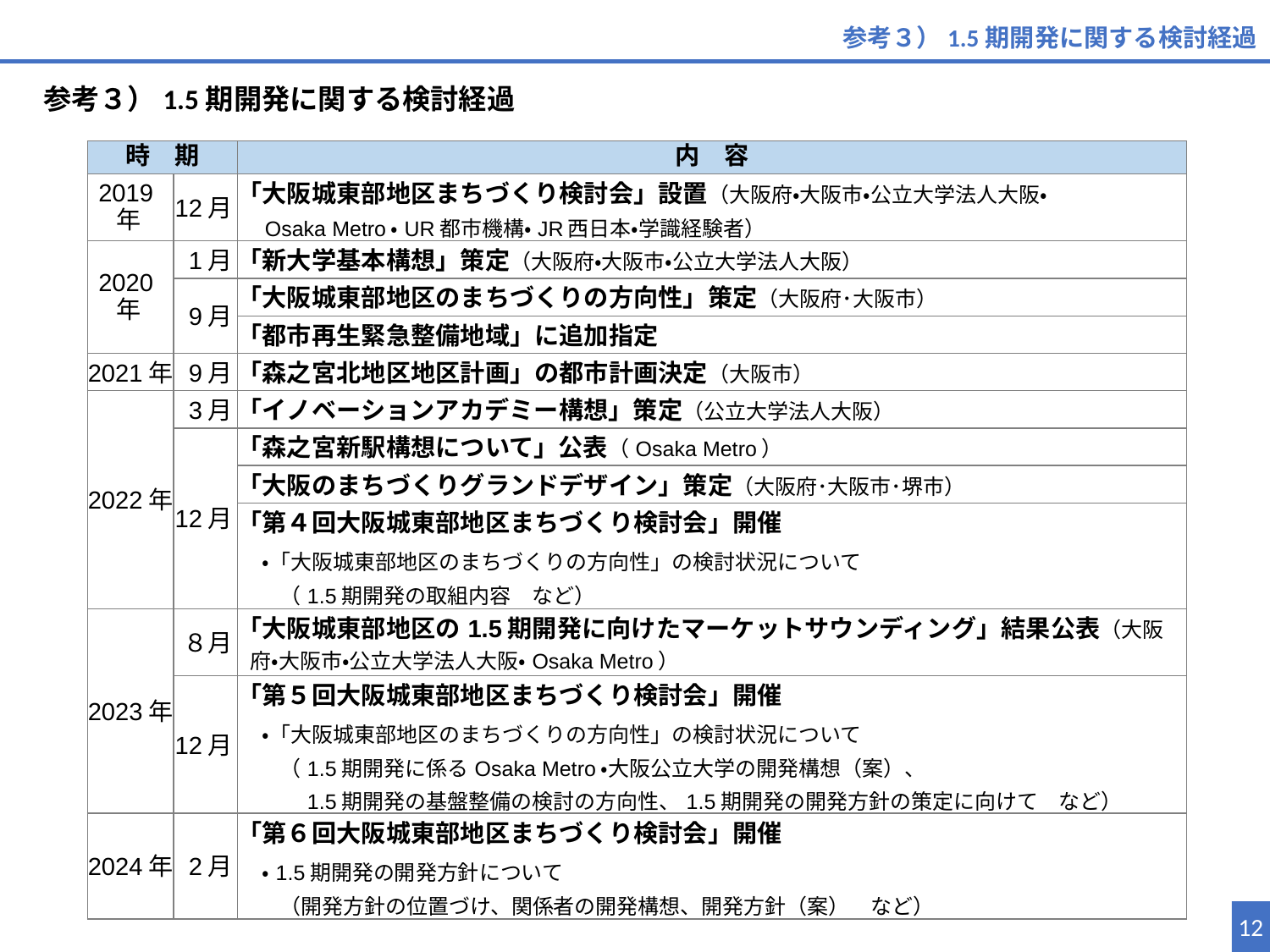

参考３）1.5期開発に関する検討経過
参考３）1.5期開発に関する検討経過
| 時　期 |  | 内　容 |
| --- | --- | --- |
| 2019年 | 12月 | 「大阪城東部地区まちづくり検討会」設置（大阪府・大阪市・公立大学法人大阪・ 　Osaka Metro・UR都市機構・JR西日本・学識経験者） |
| 2020年 | 1月 | 「新大学基本構想」策定（大阪府・大阪市・公立大学法人大阪） |
|  | 9月 | 「大阪城東部地区のまちづくりの方向性」策定（大阪府･大阪市） |
|  |  | 「都市再生緊急整備地域」に追加指定 |
| 2021年 | 9月 | 「森之宮北地区地区計画」の都市計画決定（大阪市） |
| 2022年 | 3月 | 「イノベーションアカデミー構想」策定（公立大学法人大阪） |
|  | 12月 | 「森之宮新駅構想について」公表（Osaka Metro） |
|  |  | 「大阪のまちづくりグランドデザイン」策定（大阪府･大阪市･堺市） |
|  |  | 「第４回大阪城東部地区まちづくり検討会」開催 　・「大阪城東部地区のまちづくりの方向性」の検討状況について 　　（1.5期開発の取組内容　など） |
| 2023年 | ８月 | 「大阪城東部地区の1.5期開発に向けたマーケットサウンディング」結果公表（大阪府・大阪市・公立大学法人大阪・Osaka Metro） |
|  | 12月 | 「第５回大阪城東部地区まちづくり検討会」開催 　・「大阪城東部地区のまちづくりの方向性」の検討状況について 　　（1.5期開発に係るOsaka Metro・大阪公立大学の開発構想（案）、 　　　1.5期開発の基盤整備の検討の方向性、1.5期開発の開発方針の策定に向けて　など） |
| 2024年 | 2月 | 「第６回大阪城東部地区まちづくり検討会」開催 　・1.5期開発の開発方針について 　　（開発方針の位置づけ、関係者の開発構想、開発方針（案）　など） |
12